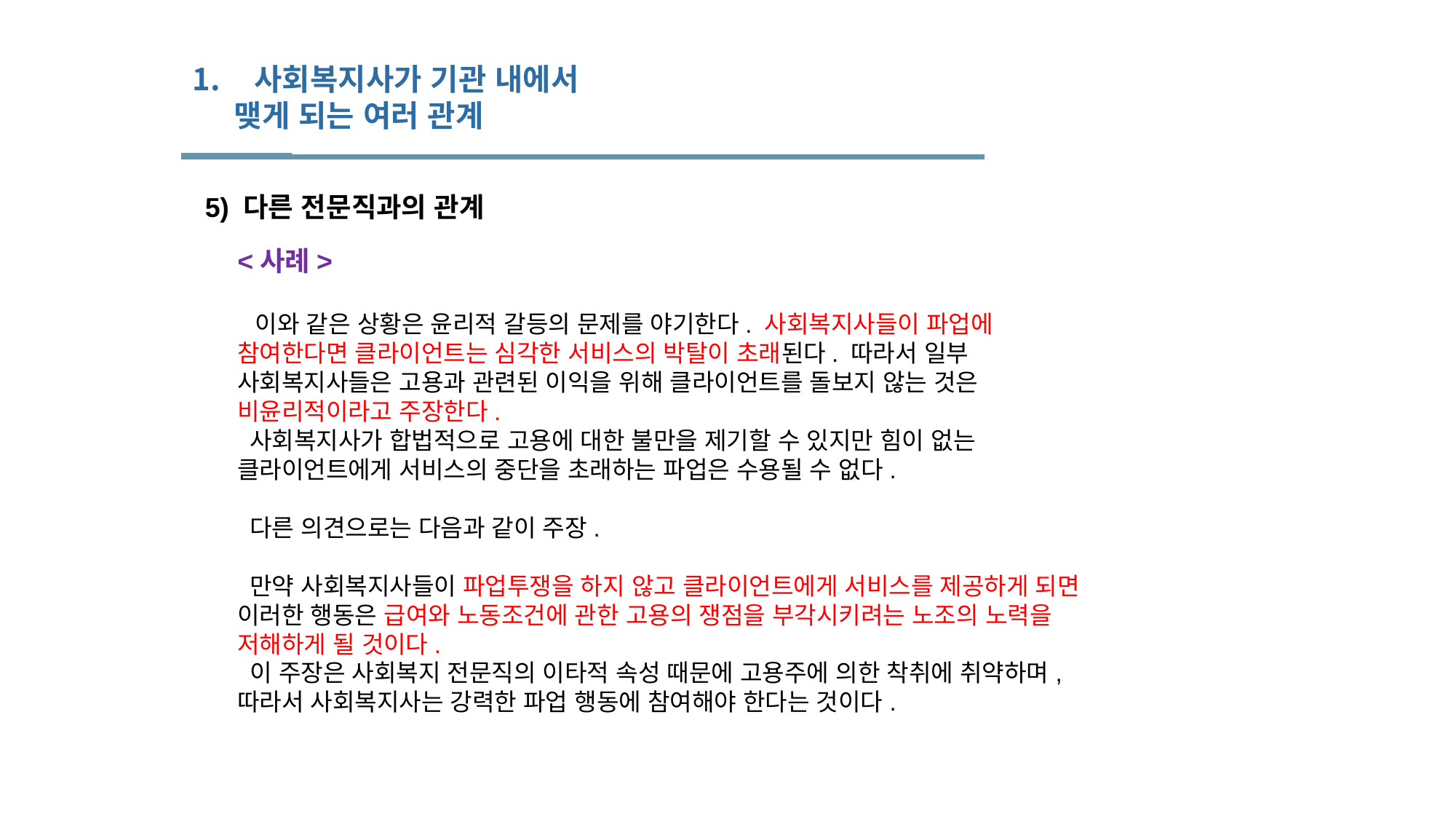

사회복지사가 기관 내에서
    맺게 되는 여러 관계

5) 다른 전문직과의 관계

<사례>

  이와 같은 상황은 윤리적 갈등의 문제를 야기한다. 사회복지사들이 파업에 참여한다면 클라이언트는 심각한 서비스의 박탈이 초래된다. 따라서 일부 사회복지사들은 고용과 관련된 이익을 위해 클라이언트를 돌보지 않는 것은 비윤리적이라고 주장한다.
 사회복지사가 합법적으로 고용에 대한 불만을 제기할 수 있지만 힘이 없는 클라이언트에게 서비스의 중단을 초래하는 파업은 수용될 수 없다.

 다른 의견으로는 다음과 같이 주장.

 만약 사회복지사들이 파업투쟁을 하지 않고 클라이언트에게 서비스를 제공하게 되면 이러한 행동은 급여와 노동조건에 관한 고용의 쟁점을 부각시키려는 노조의 노력을 저해하게 될 것이다.
 이 주장은 사회복지 전문직의 이타적 속성 때문에 고용주에 의한 착취에 취약하며, 따라서 사회복지사는 강력한 파업 행동에 참여해야 한다는 것이다.